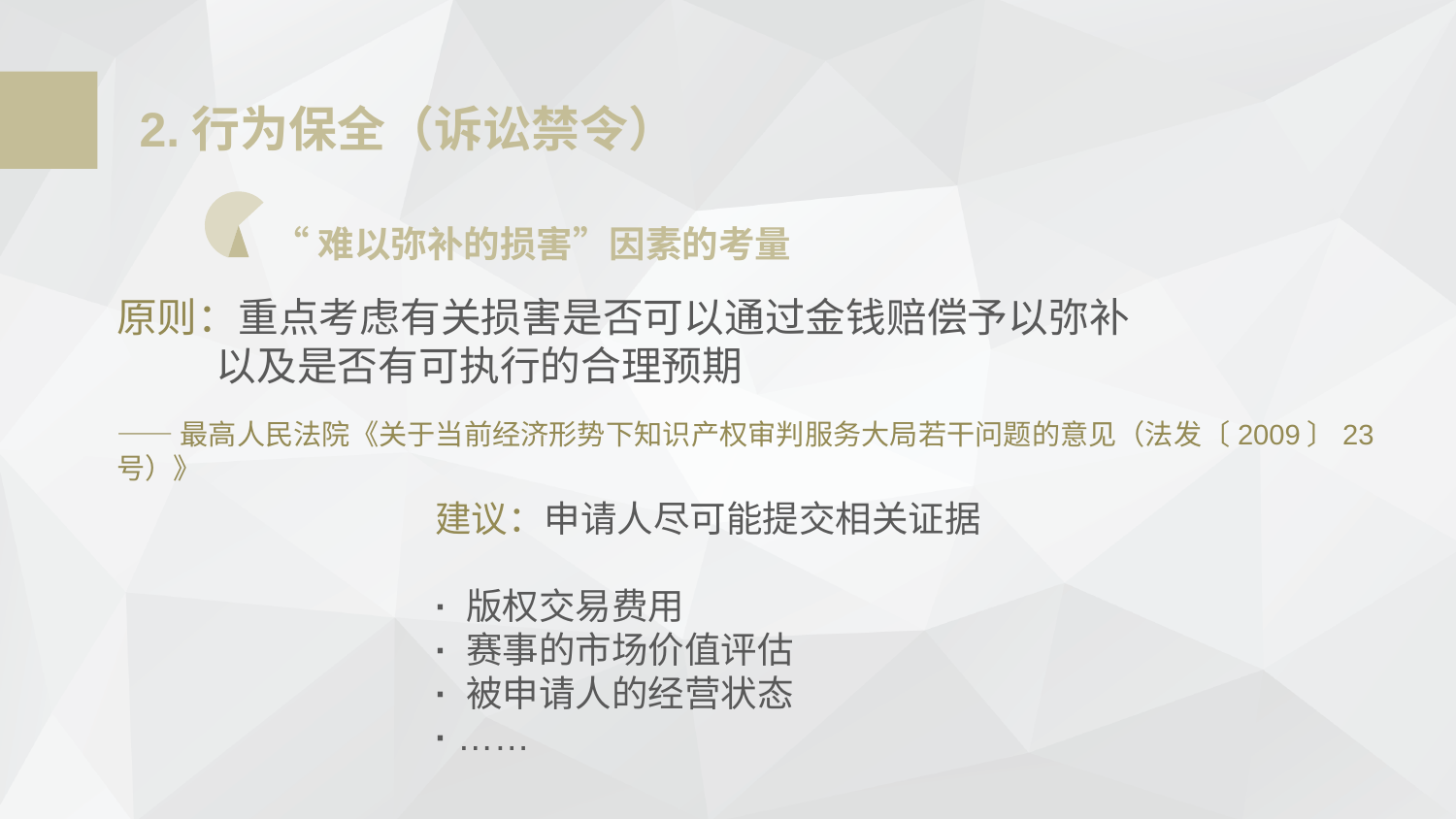

2.行为保全（诉讼禁令）

“难以弥补的损害”因素的考量
原则：重点考虑有关损害是否可以通过金钱赔偿予以弥补
          以及是否有可执行的合理预期
——最高人民法院《关于当前经济形势下知识产权审判服务大局若干问题的意见（法发〔2009〕23号）》
建议：申请人尽可能提交相关证据

· 版权交易费用
· 赛事的市场价值评估
· 被申请人的经营状态
· ……